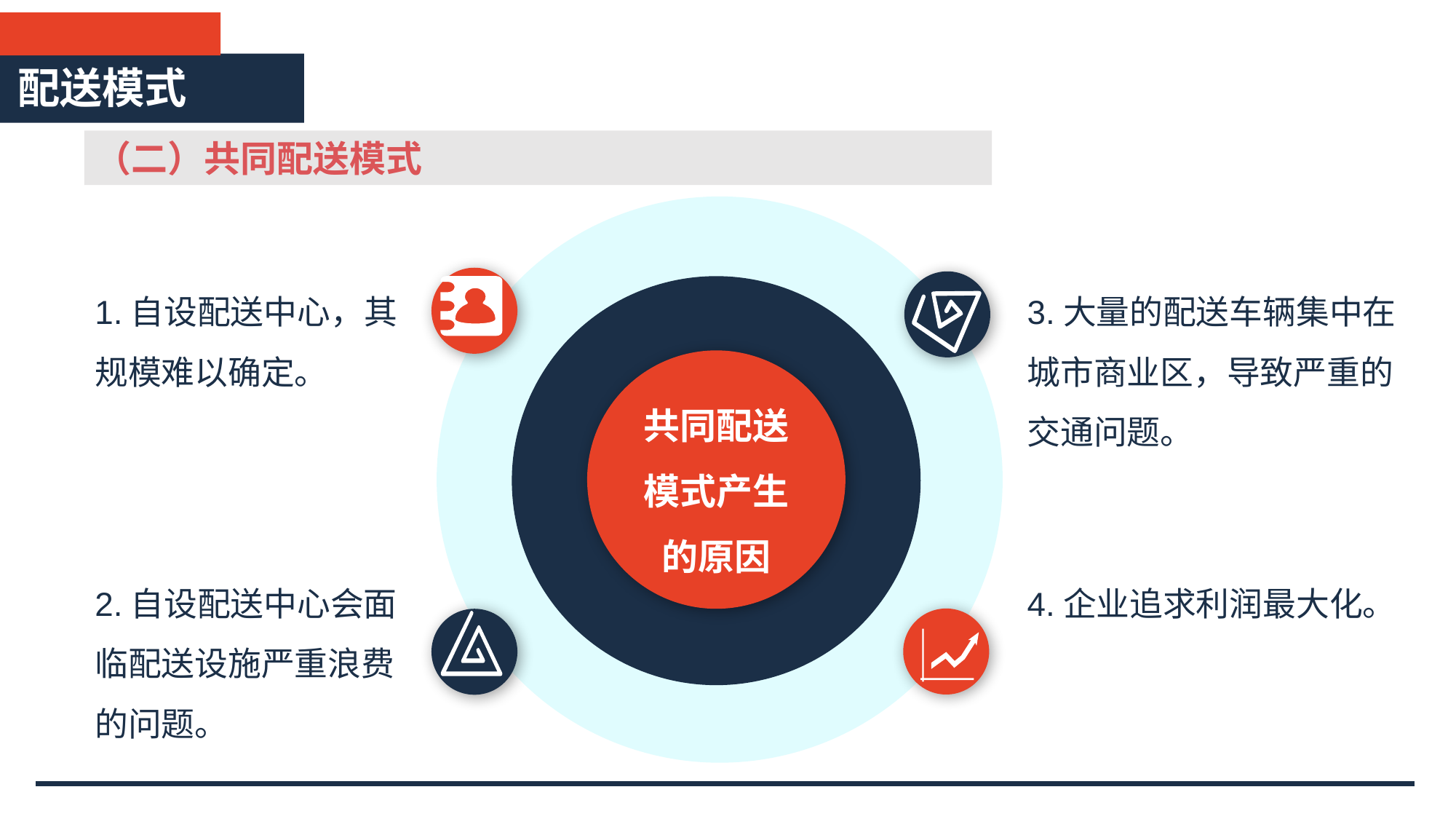

配送模式
（二）共同配送模式

1.自设配送中心，其规模难以确定。
3.大量的配送车辆集中在城市商业区，导致严重的交通问题。

共同配送模式产生的原因
2.自设配送中心会面临配送设施严重浪费的问题。
4.企业追求利润最大化。